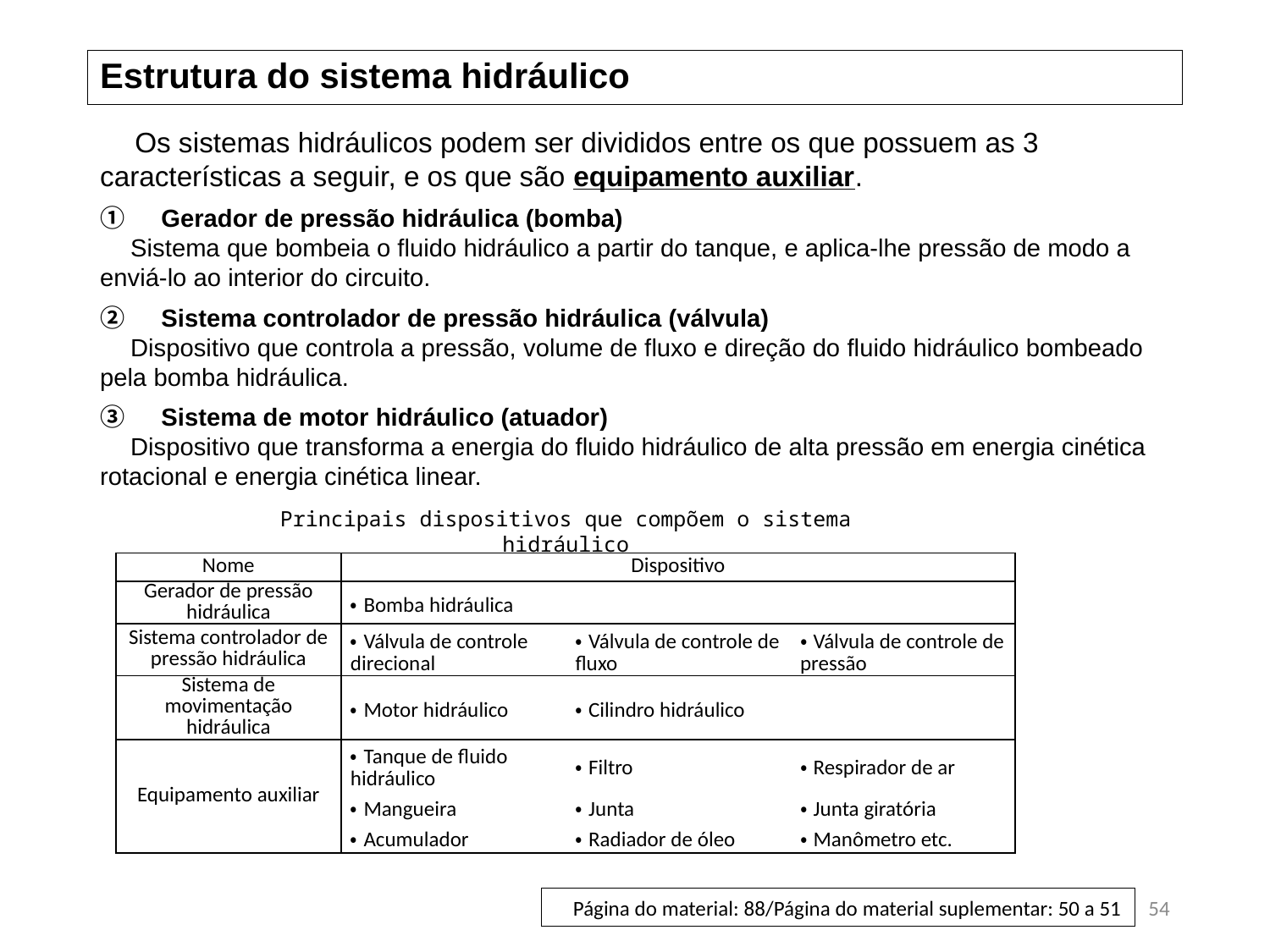

# Estrutura do sistema hidráulico
　Os sistemas hidráulicos podem ser divididos entre os que possuem as 3 características a seguir, e os que são equipamento auxiliar.
①　Gerador de pressão hidráulica (bomba)
　Sistema que bombeia o fluido hidráulico a partir do tanque, e aplica-lhe pressão de modo a enviá-lo ao interior do circuito.
②　Sistema controlador de pressão hidráulica (válvula)
　Dispositivo que controla a pressão, volume de fluxo e direção do fluido hidráulico bombeado pela bomba hidráulica.
③　Sistema de motor hidráulico (atuador)
　Dispositivo que transforma a energia do fluido hidráulico de alta pressão em energia cinética rotacional e energia cinética linear.
Principais dispositivos que compõem o sistema hidráulico
| Nome | Dispositivo |  |  |
| --- | --- | --- | --- |
| Gerador de pressão hidráulica | ・Bomba hidráulica |  |  |
| Sistema controlador de pressão hidráulica | ・Válvula de controle direcional | ・Válvula de controle de fluxo | ・Válvula de controle de pressão |
| Sistema de movimentação hidráulica | ・Motor hidráulico | ・Cilindro hidráulico |  |
| Equipamento auxiliar | ・Tanque de fluido hidráulico | ・Filtro | ・Respirador de ar |
|  | ・Mangueira | ・Junta | ・Junta giratória |
|  | ・Acumulador | ・Radiador de óleo | ・Manômetro etc. |
54
Página do material: 88/Página do material suplementar: 50 a 51